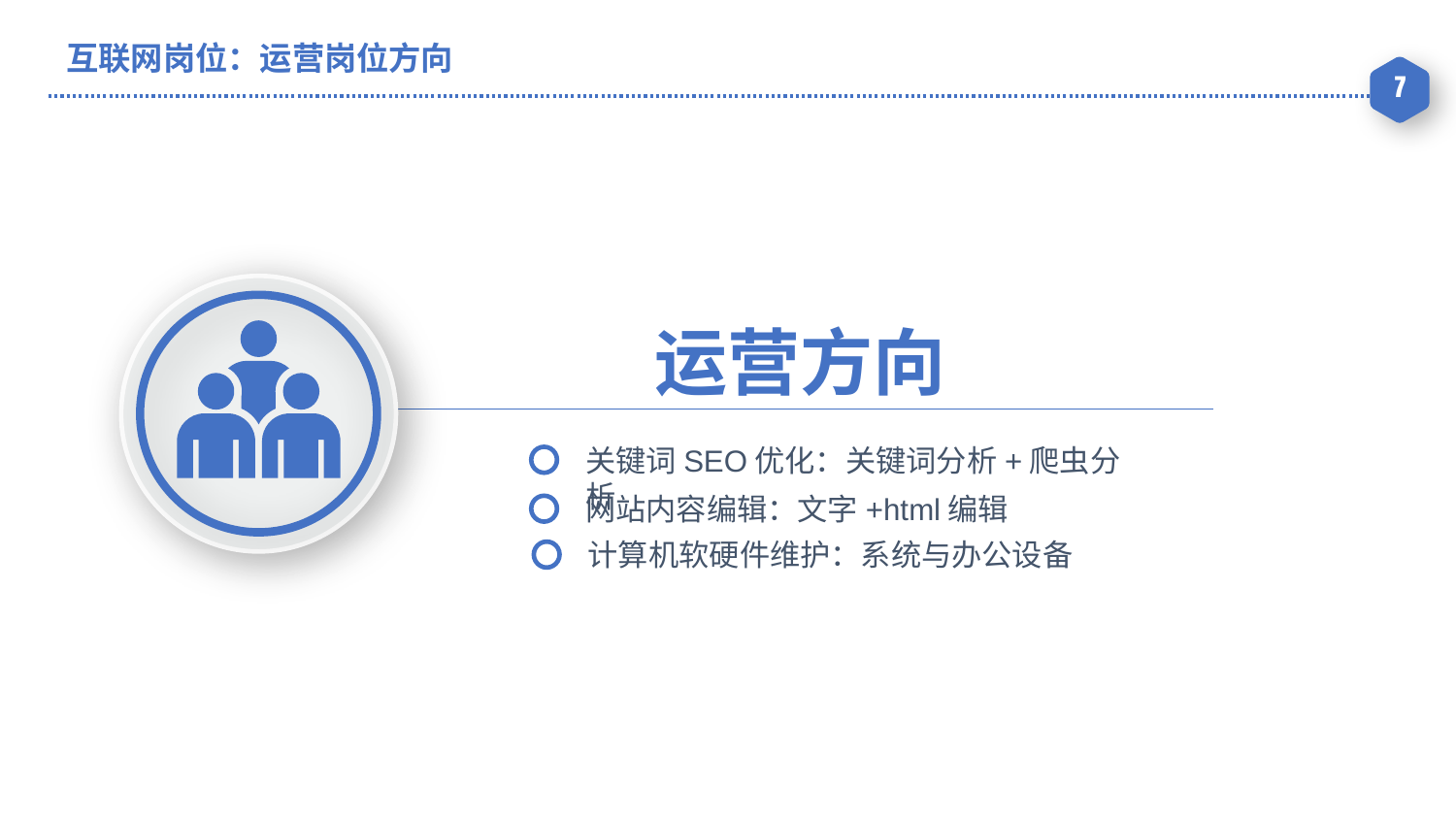

互联网岗位：运营岗位方向

运营方向

关键词SEO优化：关键词分析+爬虫分析

网站内容编辑：文字+html编辑

计算机软硬件维护：系统与办公设备